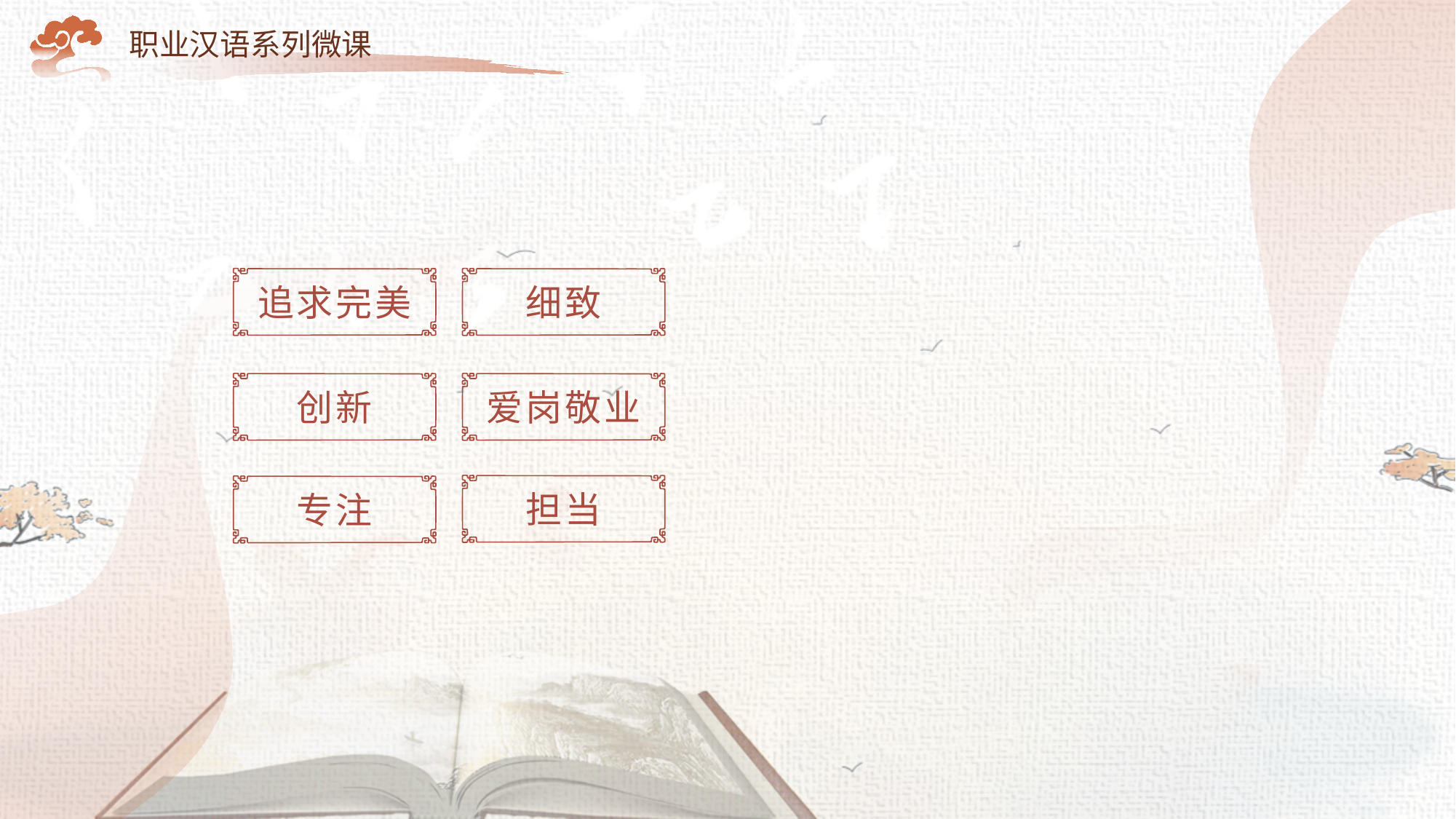

职业汉语系列微课

追求完美
细致

创新
爱岗敬业

担当
专注